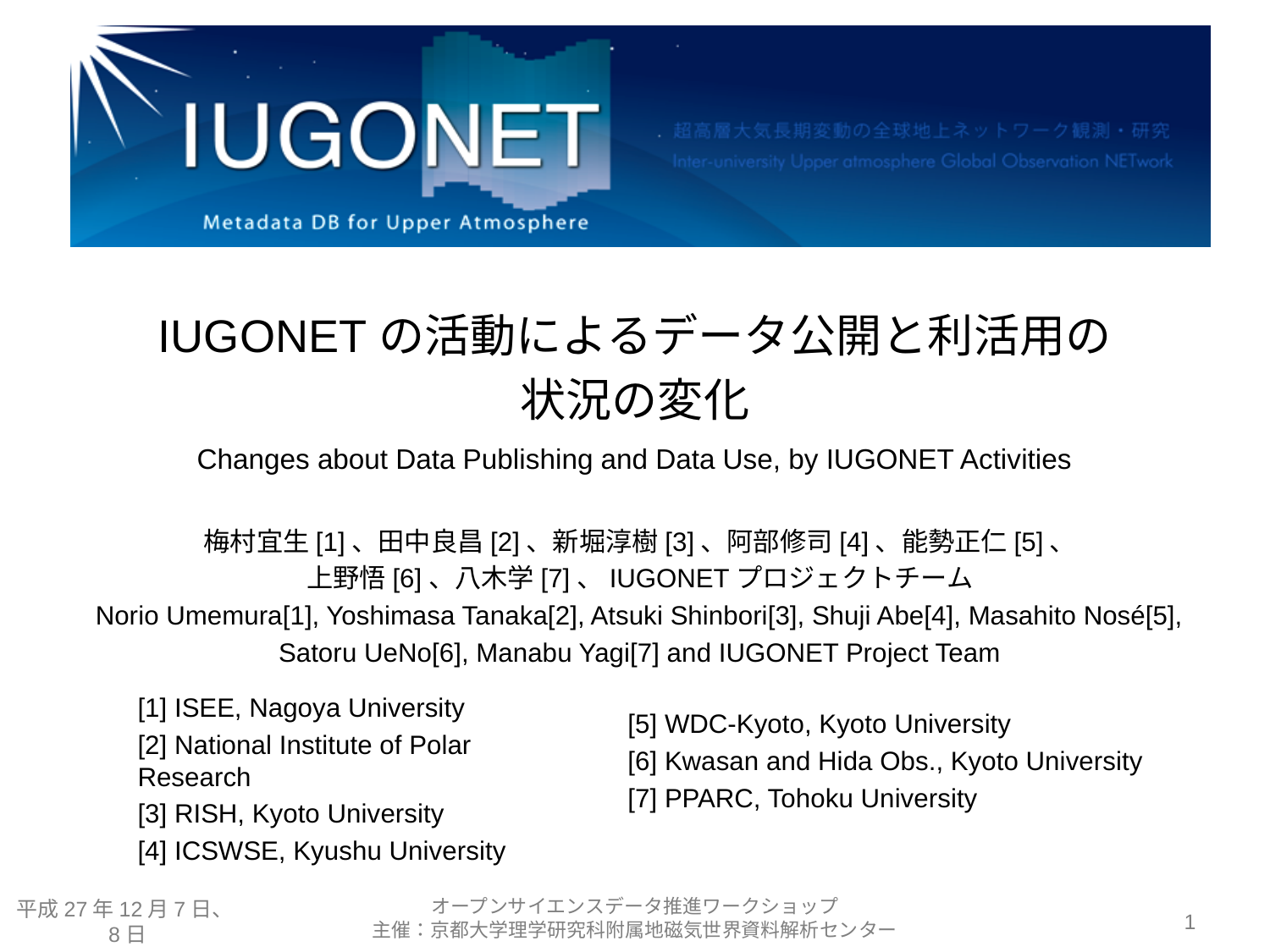

IUGONETの活動によるデータ公開と利活用の
状況の変化

Changes about Data Publishing and Data Use, by IUGONET Activities
梅村宜生[1]、田中良昌[2]、新堀淳樹[3]、阿部修司[4]、能勢正仁[5]、
上野悟[6]、八木学[7]、IUGONETプロジェクトチーム
Norio Umemura[1], Yoshimasa Tanaka[2], Atsuki Shinbori[3], Shuji Abe[4], Masahito Nosé[5],
Satoru UeNo[6], Manabu Yagi[7] and IUGONET Project Team
[1] ISEE, Nagoya University
[2] National Institute of Polar Research
[3] RISH, Kyoto University
[4] ICSWSE, Kyushu University
[5] WDC-Kyoto, Kyoto University
[6] Kwasan and Hida Obs., Kyoto University
[7] PPARC, Tohoku University

オープンサイエンスデータ推進ワークショップ
主催：京都大学理学研究科附属地磁気世界資料解析センター
平成27年12月7日、8日
1